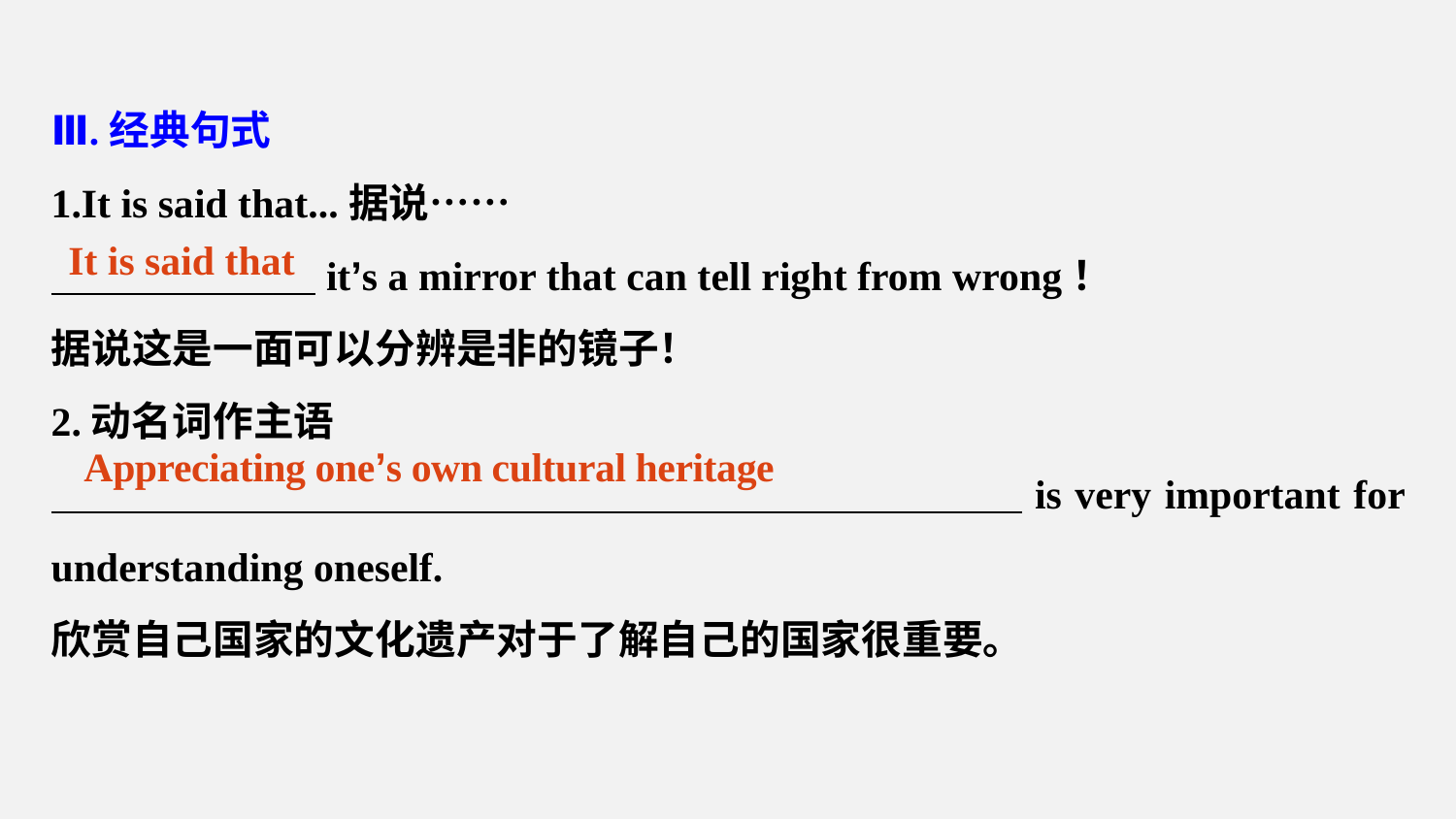

Ⅲ.经典句式
1.It is said that...据说……
                           it’s a mirror that can tell right from wrong！
据说这是一面可以分辨是非的镜子！
2.动名词作主语
                                                                           is very important for understanding oneself.
欣赏自己国家的文化遗产对于了解自己的国家很重要。
It is said that
Appreciating one’s own cultural heritage